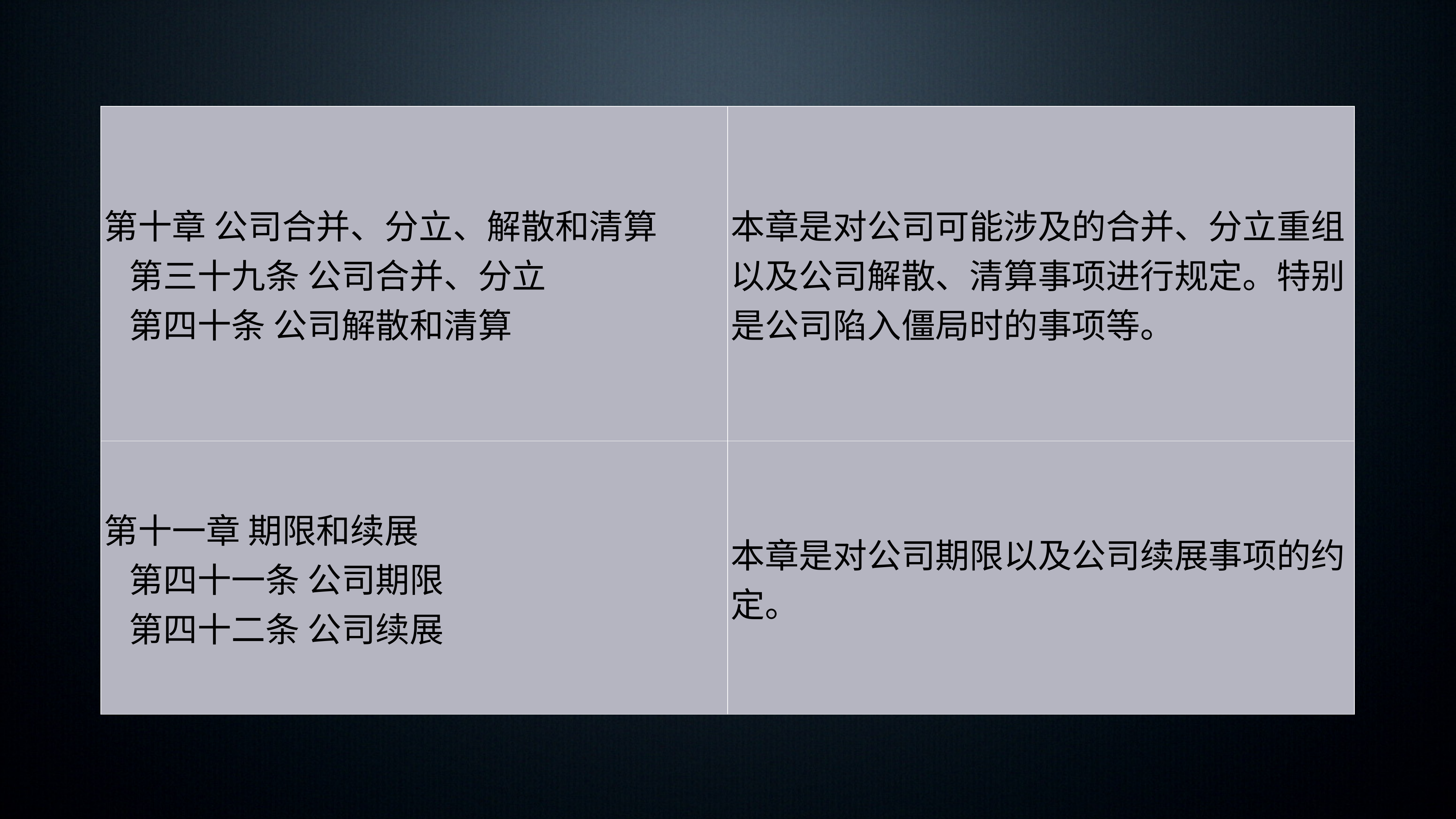

| 第十章 公司合并、分立、解散和清算 第三十九条 公司合并、分立 第四十条 公司解散和清算 | 本章是对公司可能涉及的合并、分立重组以及公司解散、清算事项进行规定。特别是公司陷入僵局时的事项等。 |
| --- | --- |
| 第十一章 期限和续展 第四十一条 公司期限 第四十二条 公司续展 | 本章是对公司期限以及公司续展事项的约定。 |